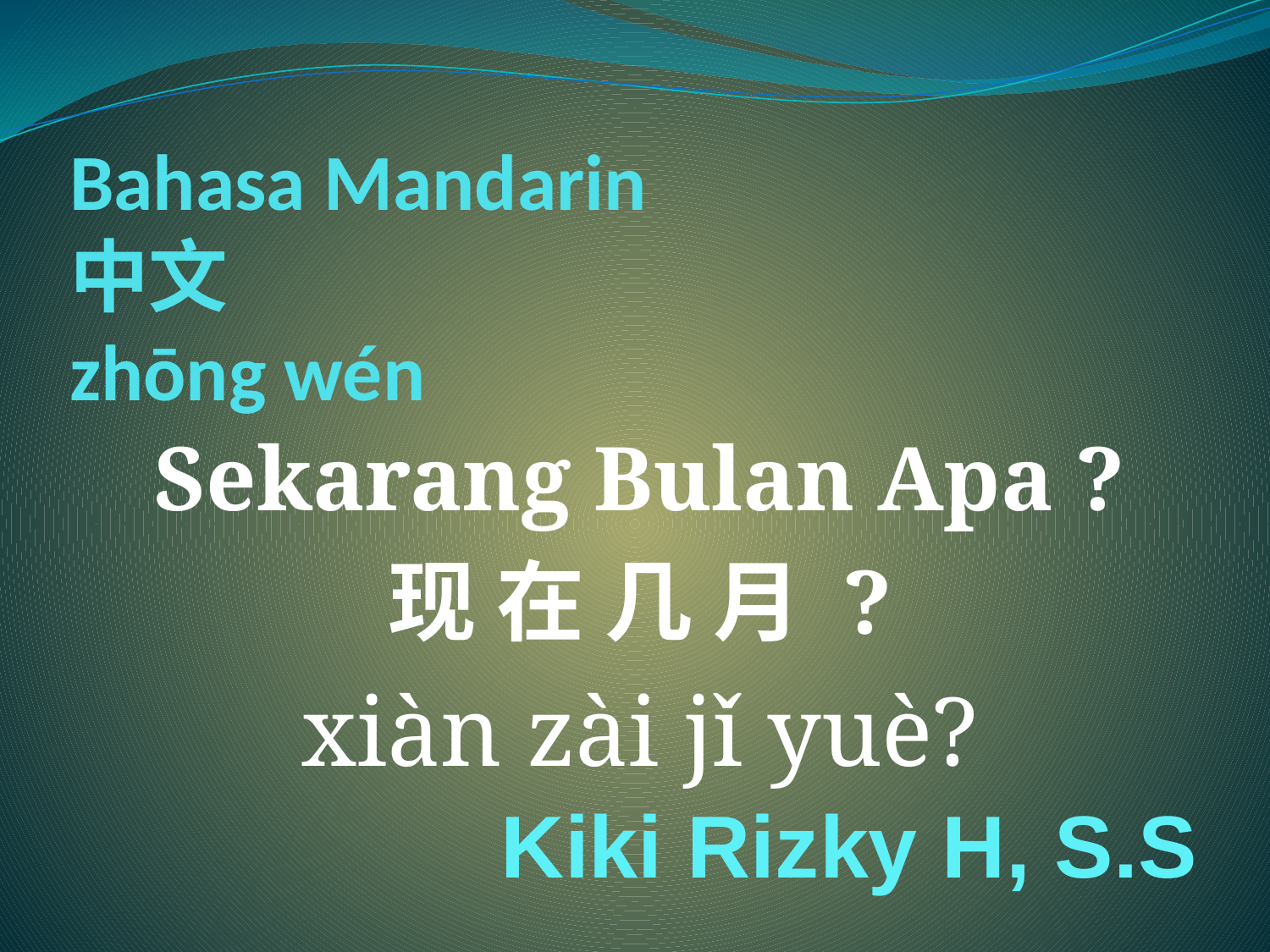

# Bahasa Mandarin 中文 zhōng wén
Sekarang Bulan Apa ?
现 在 几 月 ?
xiàn zài jǐ yuè?
Kiki Rizky H, S.S